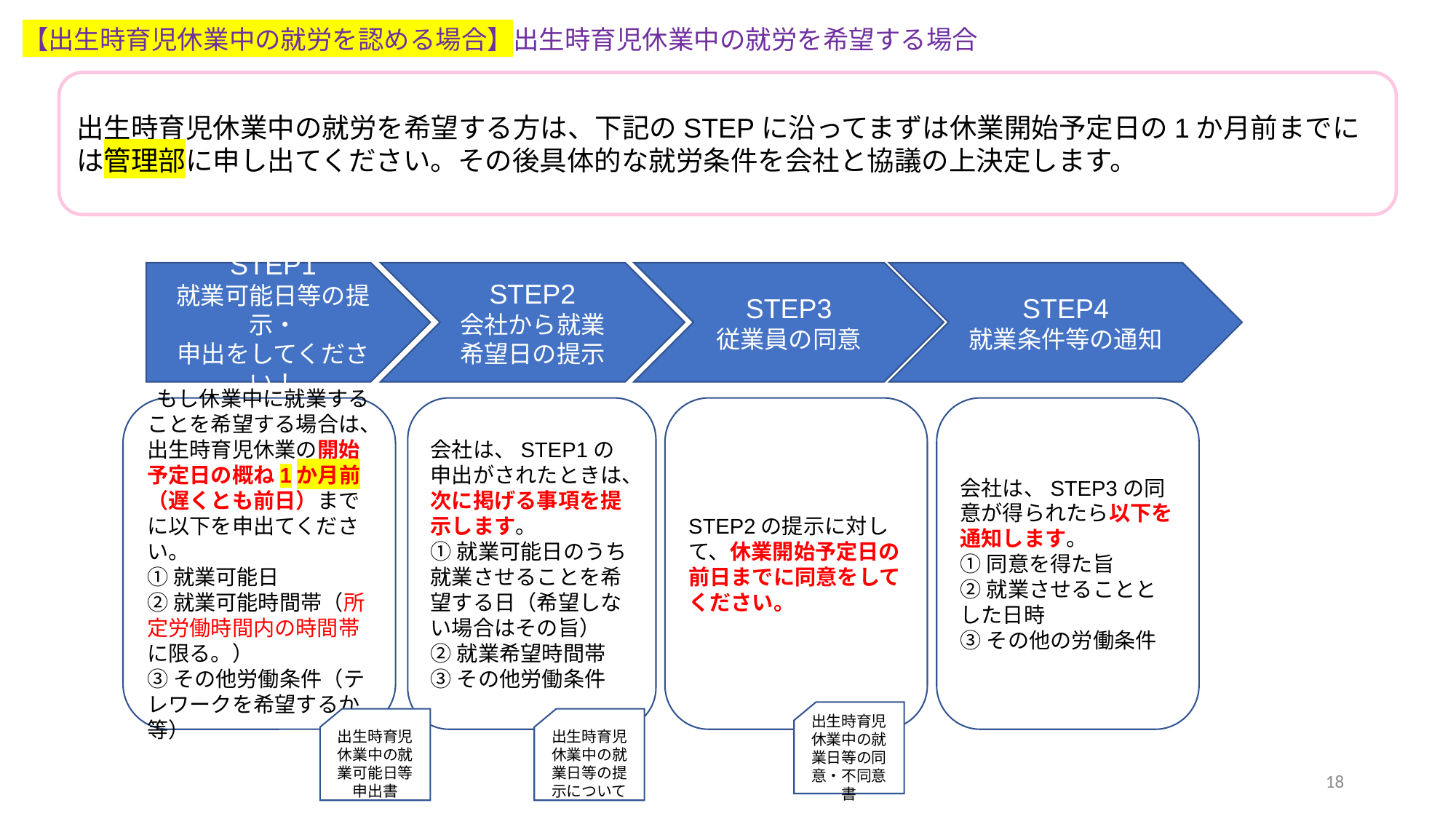

# 【出生時育児休業中の就労を認める場合】出生時育児休業中の就労を希望する場合
出生時育児休業中の就労を希望する方は、下記のSTEPに沿ってまずは休業開始予定日の1か月前までには管理部に申し出てください。その後具体的な就労条件を会社と協議の上決定します。
STEP1
就業可能日等の提示・
申出をしてください！
STEP2
会社から就業希望日の提示
STEP3
従業員の同意
STEP4
就業条件等の通知
 もし休業中に就業することを希望する場合は、出生時育児休業の開始予定日の概ね1か月前（遅くとも前日）までに以下を申出てください。
①就業可能日
②就業可能時間帯（所定労働時間内の時間帯に限る。）
③その他労働条件（テレワークを希望するか等）
会社は、STEP3の同意が得られたら以下を通知します。
①同意を得た旨
②就業させることとした日時
③その他の労働条件
STEP2の提示に対して、休業開始予定日の前日までに同意をしてください。
会社は、STEP1の申出がされたときは、次に掲げる事項を提示します。
①就業可能日のうち就業させることを希望する日（希望しない場合はその旨）
②就業希望時間帯
③その他労働条件
出生時育児休業中の就業日等の同意・不同意書
出生時育児休業中の就業可能日等申出書
出生時育児休業中の就業日等の提示について
18